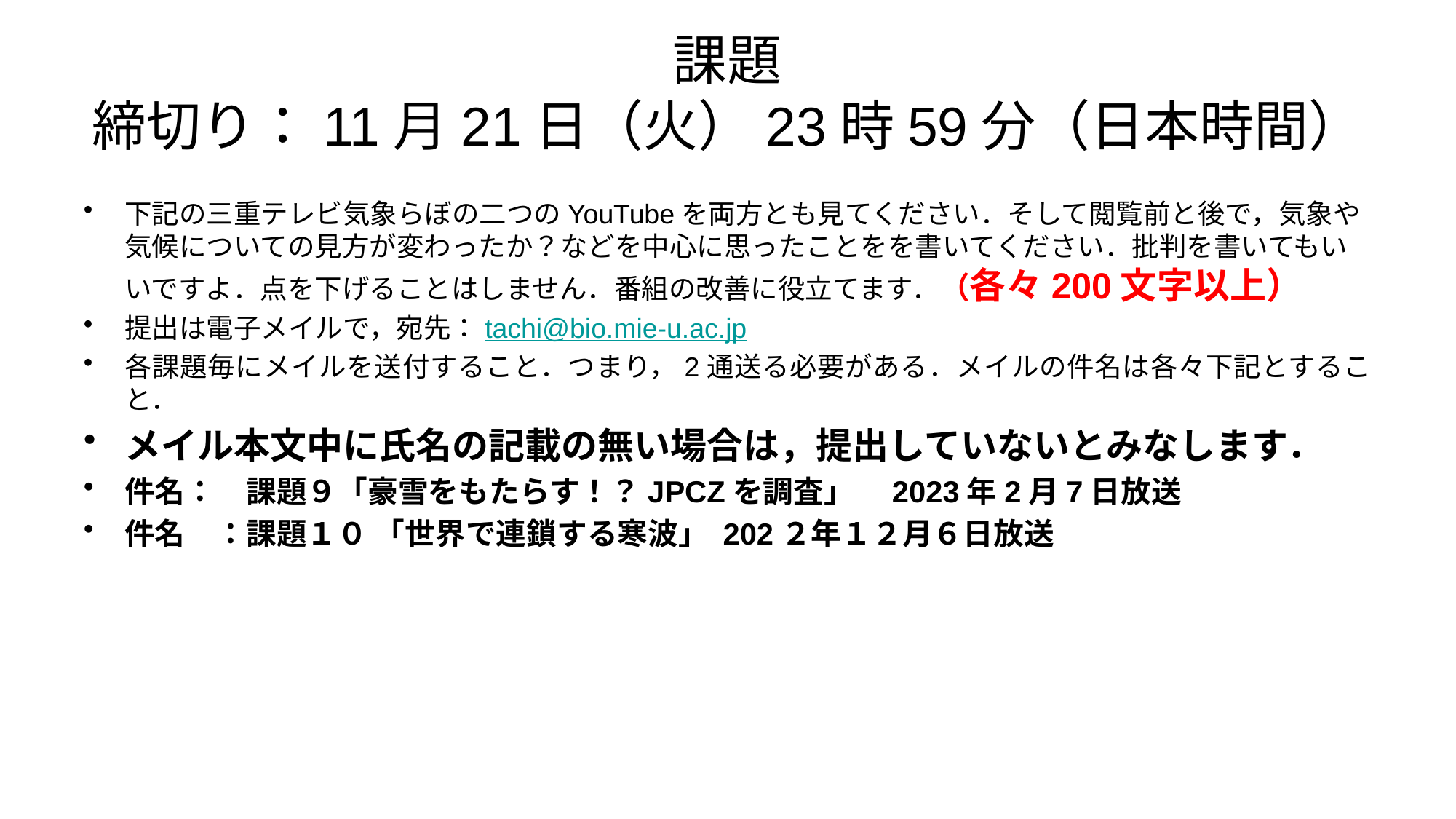

# 課題 締切り：11月21日（火）23時59分（日本時間）
下記の三重テレビ気象らぼの二つのYouTubeを両方とも見てください．そして閲覧前と後で，気象や気候についての見方が変わったか？などを中心に思ったことをを書いてください．批判を書いてもいいですよ．点を下げることはしません．番組の改善に役立てます．（各々200文字以上）
提出は電子メイルで，宛先：tachi@bio.mie-u.ac.jp
各課題毎にメイルを送付すること．つまり，2通送る必要がある．メイルの件名は各々下記とすること．
メイル本文中に氏名の記載の無い場合は，提出していないとみなします．
件名：　課題９「豪雪をもたらす！？JPCZを調査」　2023年2月7日放送
件名　：課題１０ 「世界で連鎖する寒波」 202２年１２月６日放送